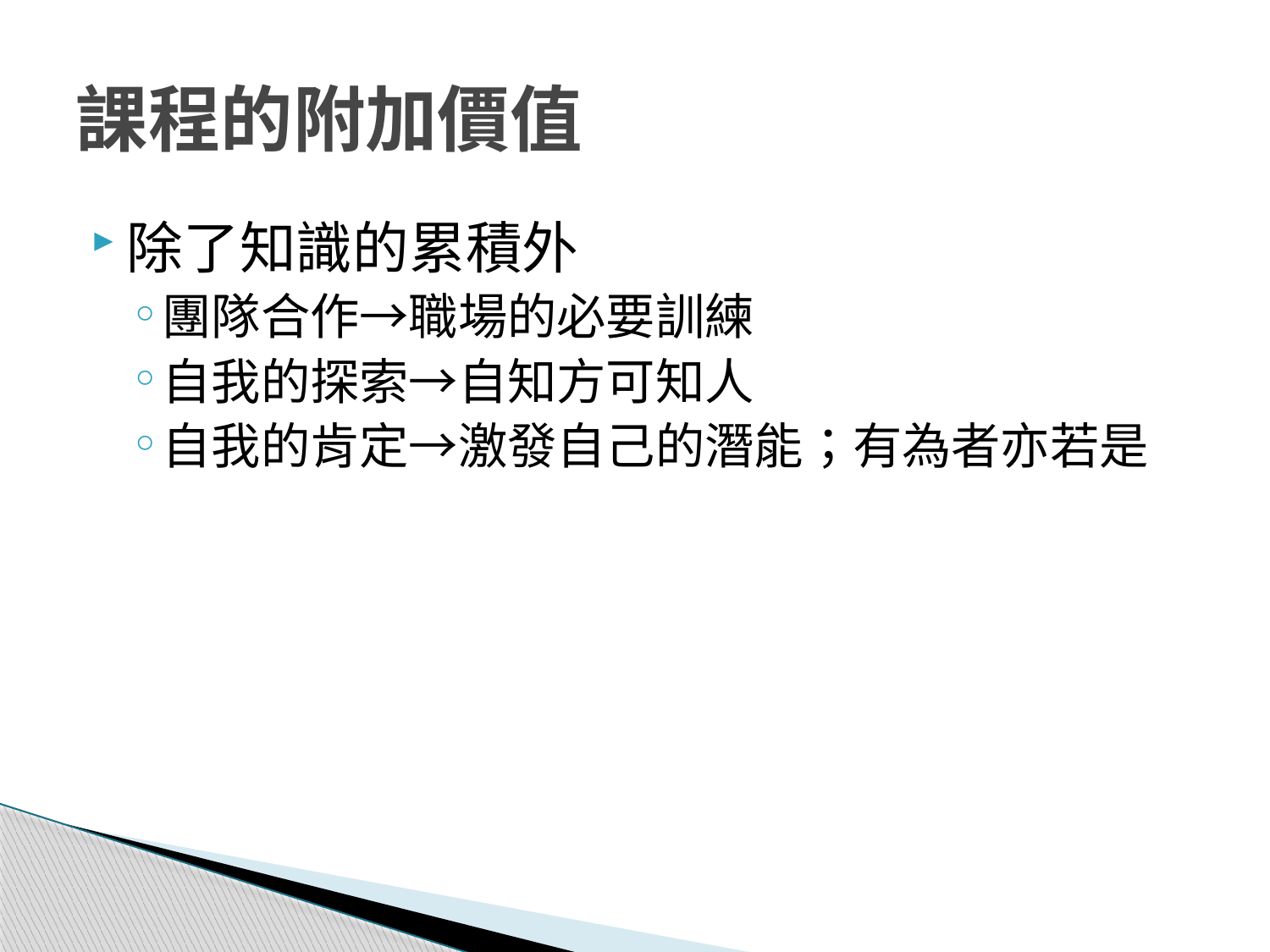

# 課程的附加價值
除了知識的累積外
團隊合作→職場的必要訓練
自我的探索→自知方可知人
自我的肯定→激發自己的潛能；有為者亦若是